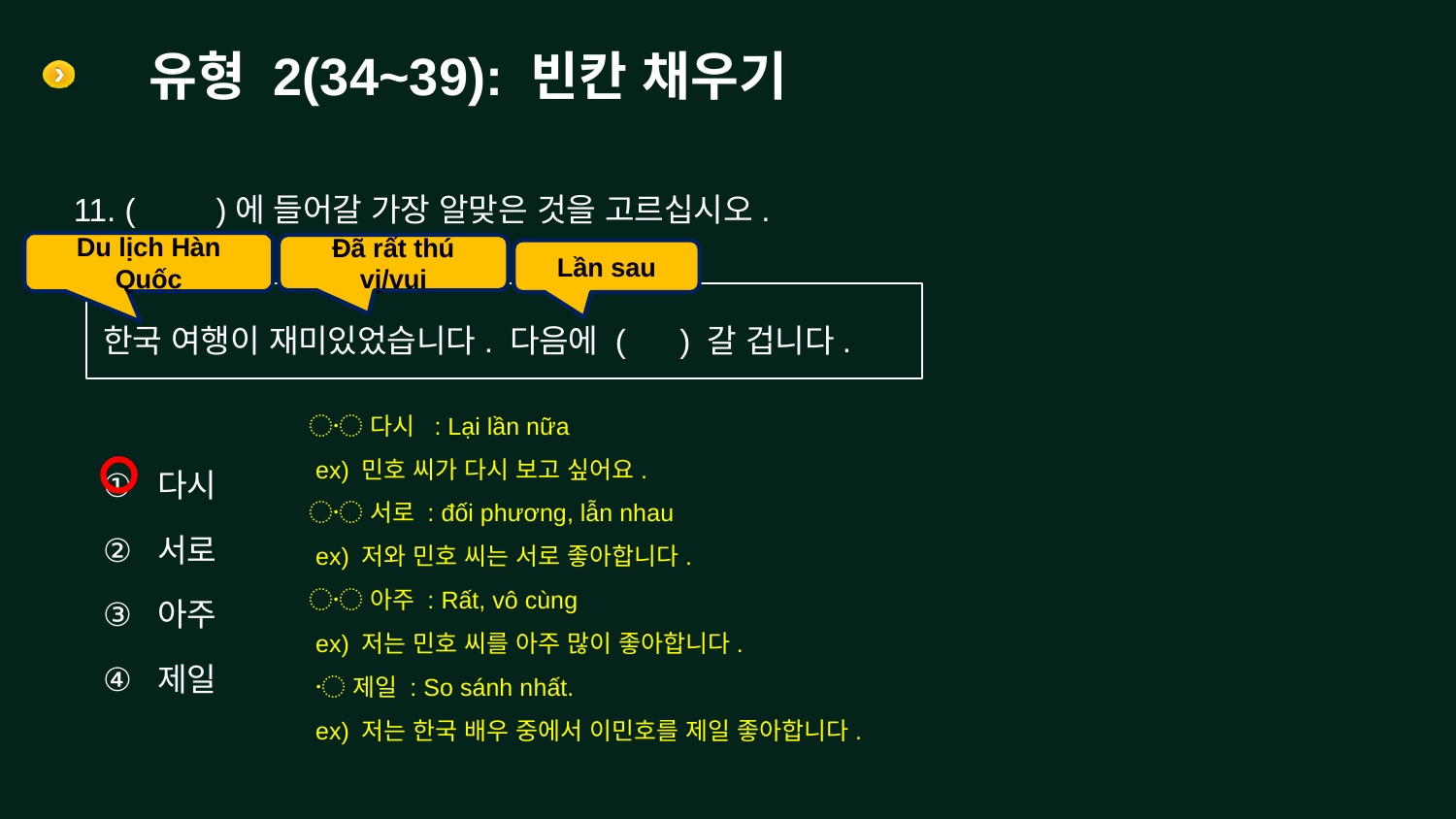

# 유형 2(34~39): 빈칸 채우기
11. (         )에 들어갈 가장 알맞은 것을 고르십시오.
Du lịch Hàn Quốc
Đã rất thú vị/vui
Lần sau
한국 여행이 재미있었습니다. 다음에 (      ) 갈 겁니다.
〮 다시  : Lại lần nữa
 ex) 민호 씨가 다시 보고 싶어요.
〮 서로 : đối phương, lẫn nhau
 ex) 저와 민호 씨는 서로 좋아합니다.
〮 아주 : Rất, vô cùng
 ex) 저는 민호 씨를 아주 많이 좋아합니다.
 〮 제일 : So sánh nhất.
 ex) 저는 한국 배우 중에서 이민호를 제일 좋아합니다.
다시
서로
아주
제일